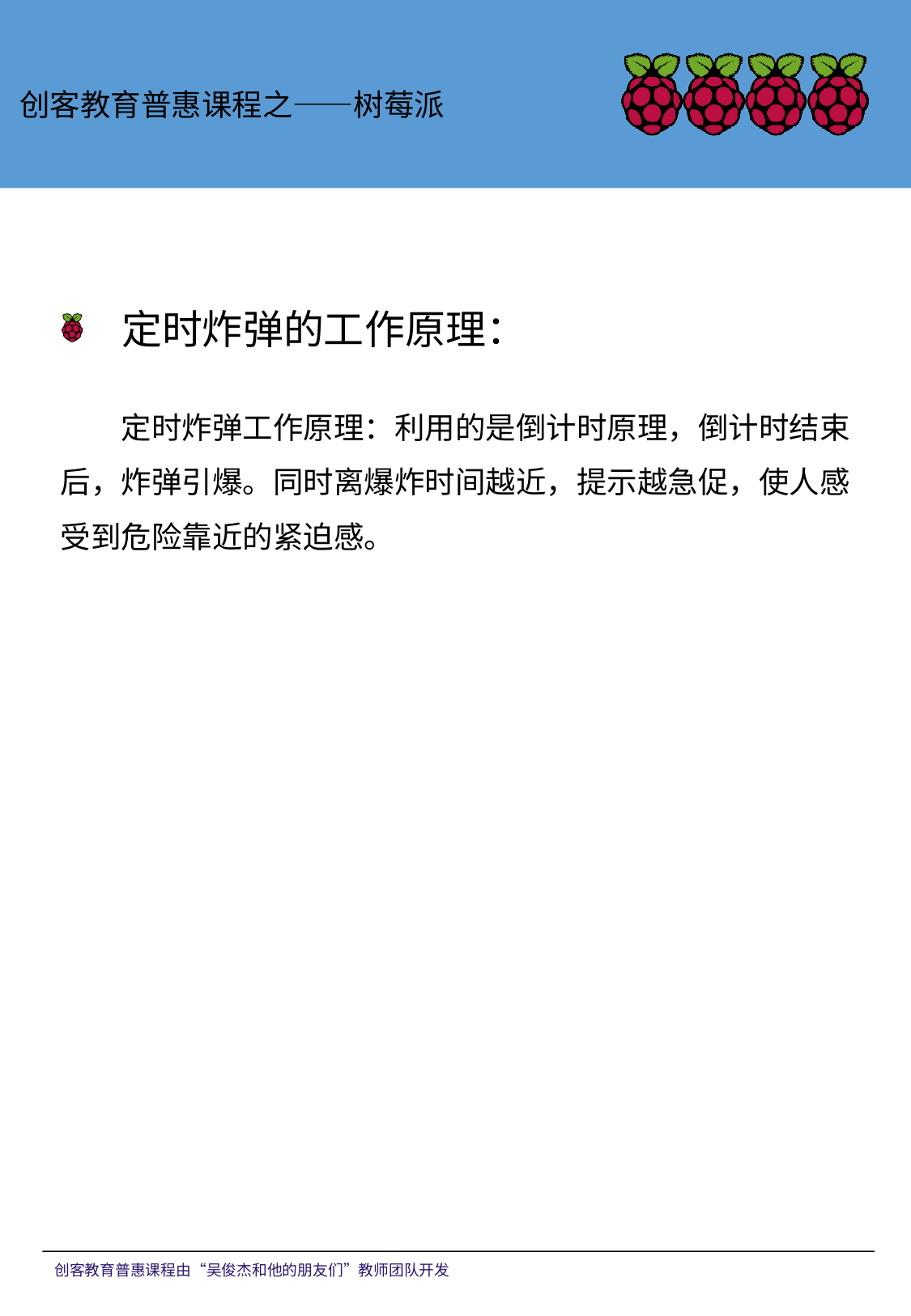

创客教育普惠课程之——树莓派
定时炸弹的工作原理：

定时炸弹工作原理：利用的是倒计时原理，倒计时结束后，炸弹引爆。同时离爆炸时间越近，提示越急促，使人感受到危险靠近的紧迫感。
创客教育普惠课程由“吴俊杰和他的朋友们”教师团队开发